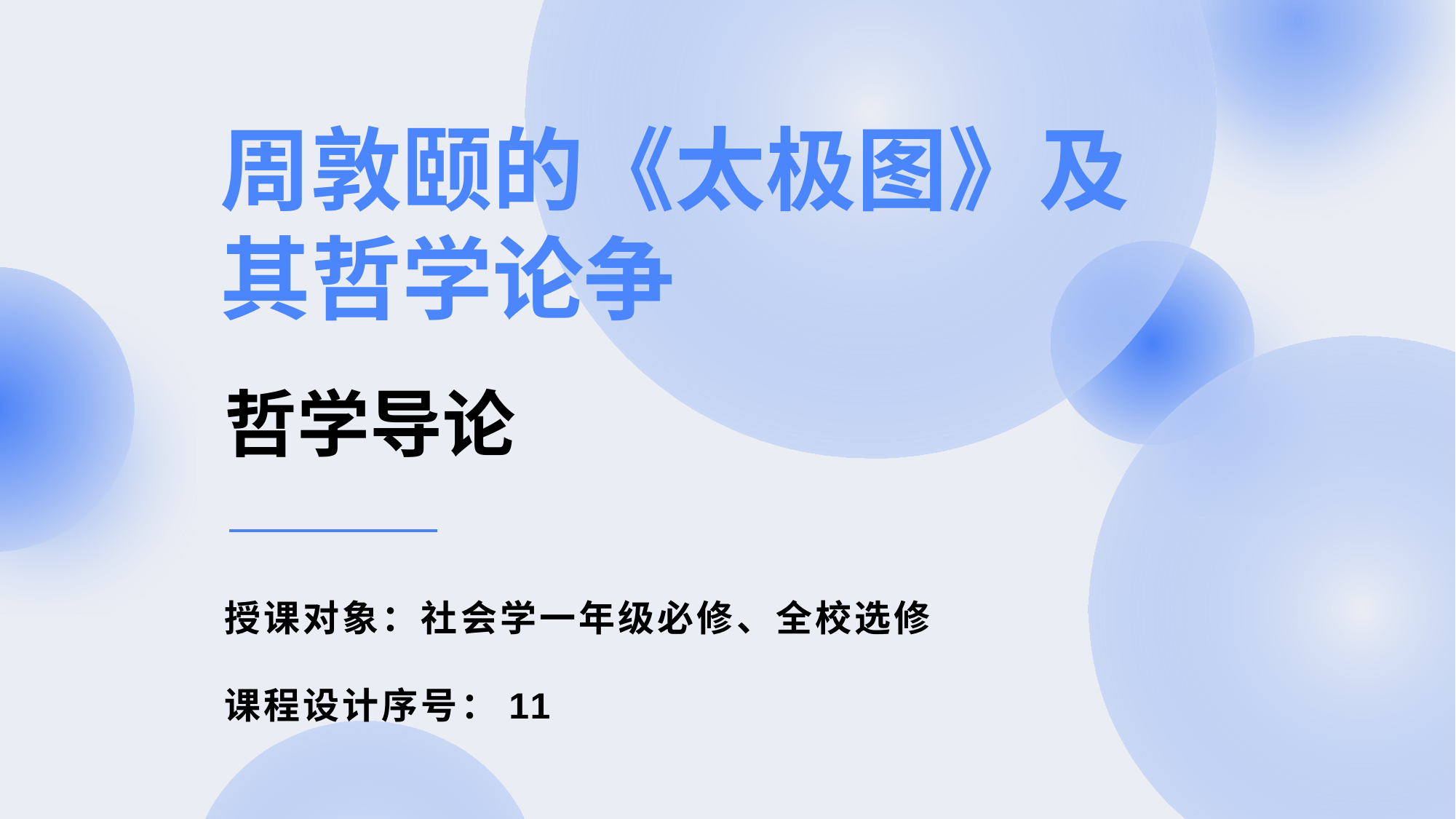

周敦颐的《太极图》及其哲学论争

哲学导论
授课对象：社会学一年级必修、全校选修

课程设计序号：11